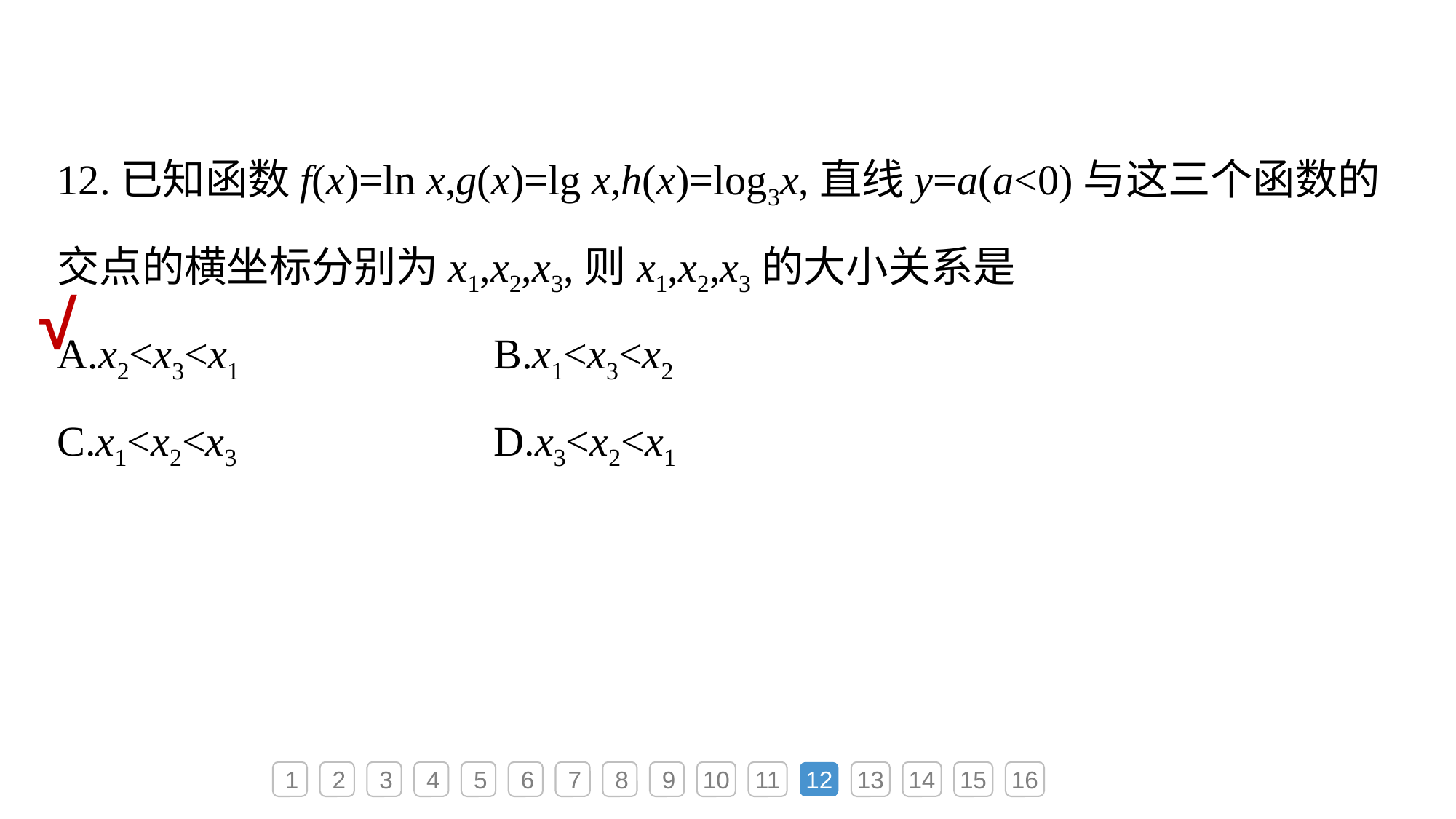

12.已知函数f(x)=ln x,g(x)=lg x,h(x)=log3x,直线y=a(a<0)与这三个函数的交点的横坐标分别为x1,x2,x3,则x1,x2,x3的大小关系是
A.x2<x3<x1			B.x1<x3<x2
C.x1<x2<x3			D.x3<x2<x1
√
1
2
3
4
5
6
7
8
9
10
11
12
13
14
15
16